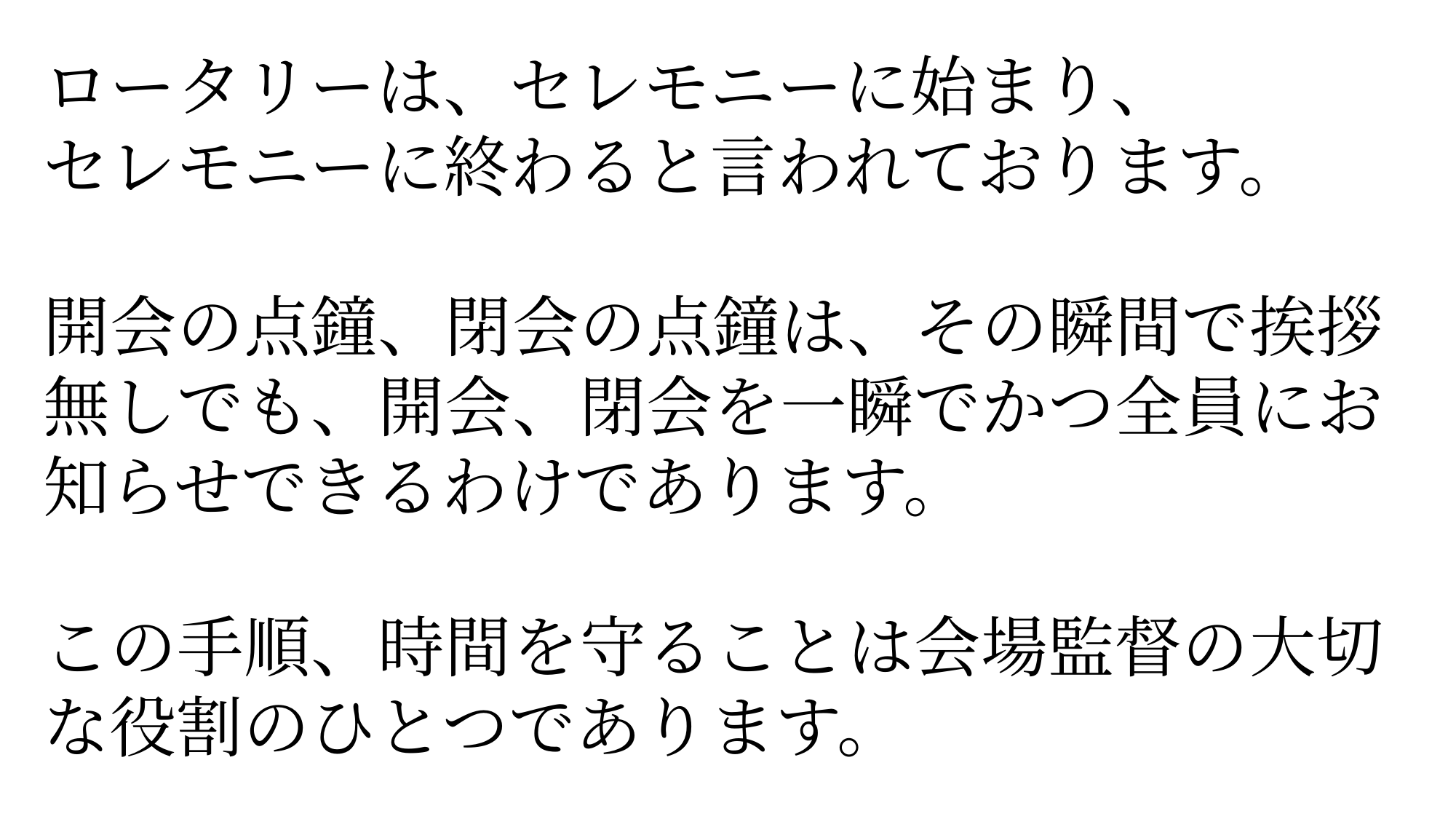

ロータリーは、セレモニーに始まり、
セレモニーに終わると言われております。

開会の点鐘、閉会の点鐘は、その瞬間で挨拶無しでも、開会、閉会を一瞬でかつ全員にお知らせできるわけであります。

この手順、時間を守ることは会場監督の大切な役割のひとつであります。